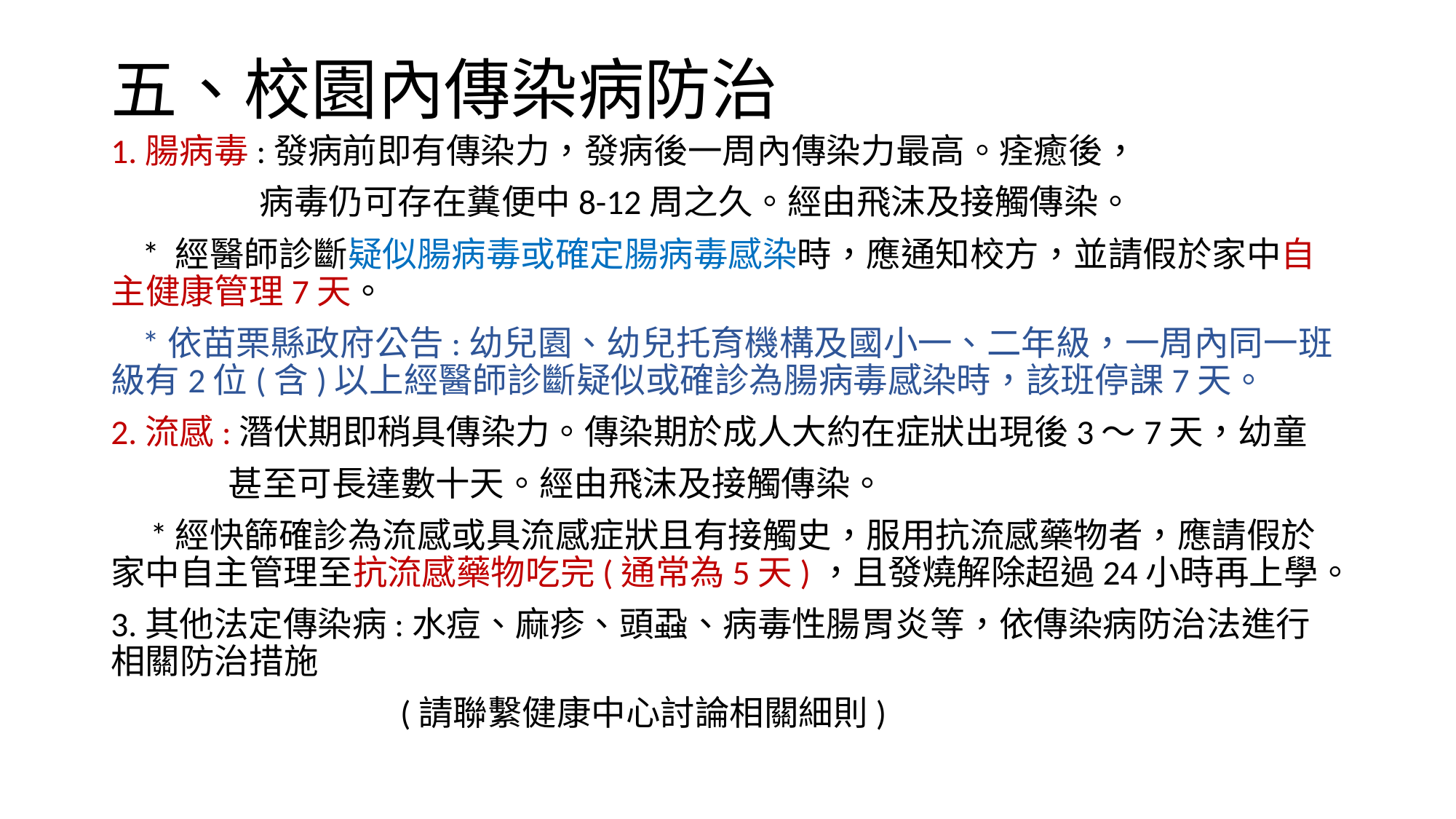

# 五、校園內傳染病防治
1.腸病毒:發病前即有傳染力，發病後一周內傳染力最高。痊癒後，
                  病毒仍可存在糞便中8-12周之久。經由飛沫及接觸傳染。
    * 經醫師診斷疑似腸病毒或確定腸病毒感染時，應通知校方，並請假於家中自主健康管理7天。
    *依苗栗縣政府公告:幼兒園、幼兒托育機構及國小一、二年級，一周內同一班級有2位(含)以上經醫師診斷疑似或確診為腸病毒感染時，該班停課7天。
2.流感:潛伏期即稍具傳染力。傳染期於成人大約在症狀出現後3～7天，幼童
              甚至可長達數十天。經由飛沫及接觸傳染。
     *經快篩確診為流感或具流感症狀且有接觸史，服用抗流感藥物者，應請假於家中自主管理至抗流感藥物吃完(通常為5天)，且發燒解除超過24小時再上學。
3.其他法定傳染病:水痘、麻疹、頭蝨、病毒性腸胃炎等，依傳染病防治法進行相關防治措施
                                     (請聯繫健康中心討論相關細則)